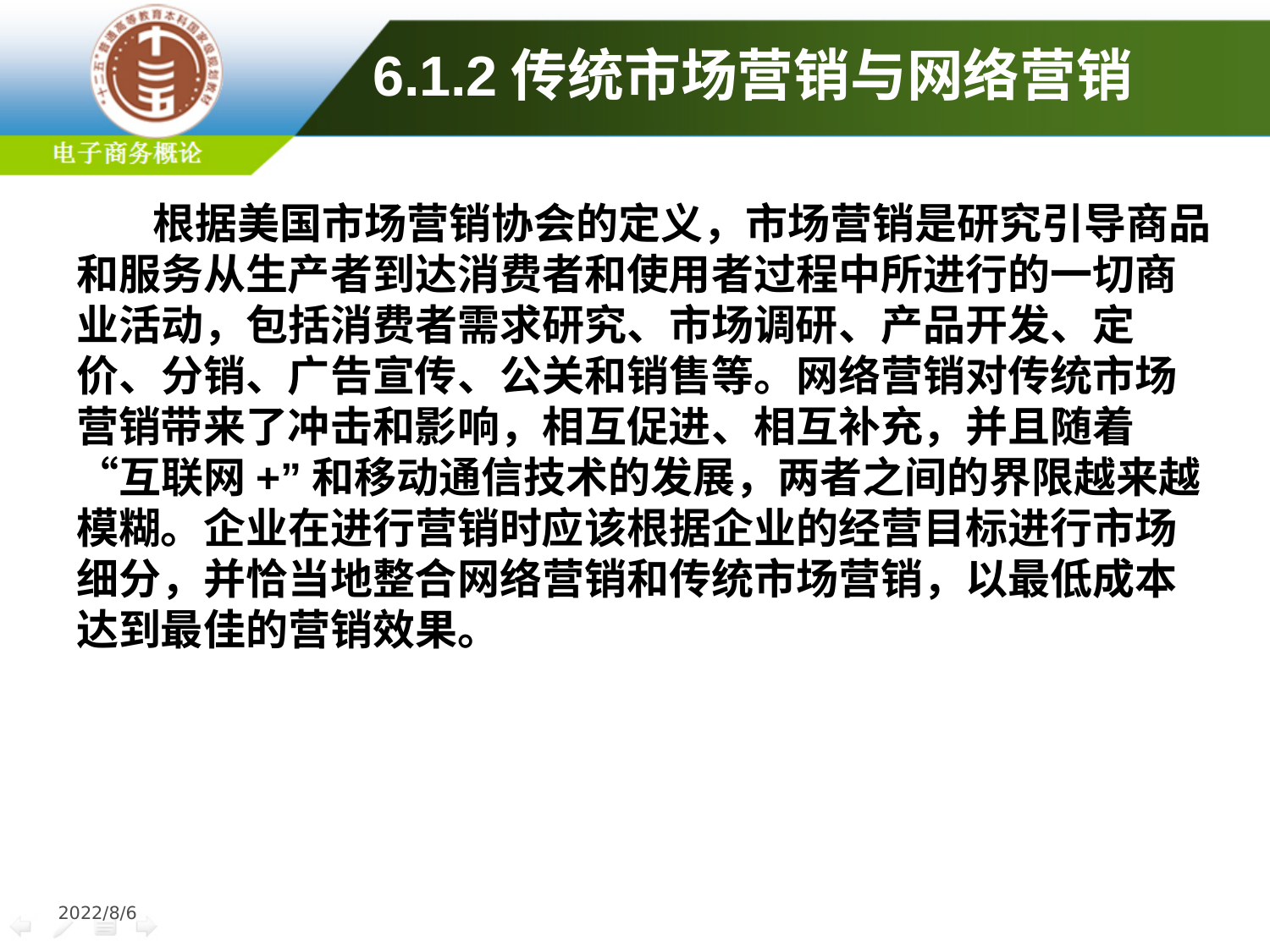

# 6.1.2传统市场营销与网络营销
       根据美国市场营销协会的定义，市场营销是研究引导商品和服务从生产者到达消费者和使用者过程中所进行的一切商业活动，包括消费者需求研究、市场调研、产品开发、定价、分销、广告宣传、公关和销售等。网络营销对传统市场营销带来了冲击和影响，相互促进、相互补充，并且随着“互联网+”和移动通信技术的发展，两者之间的界限越来越模糊。企业在进行营销时应该根据企业的经营目标进行市场细分，并恰当地整合网络营销和传统市场营销，以最低成本达到最佳的营销效果。
2022/8/6